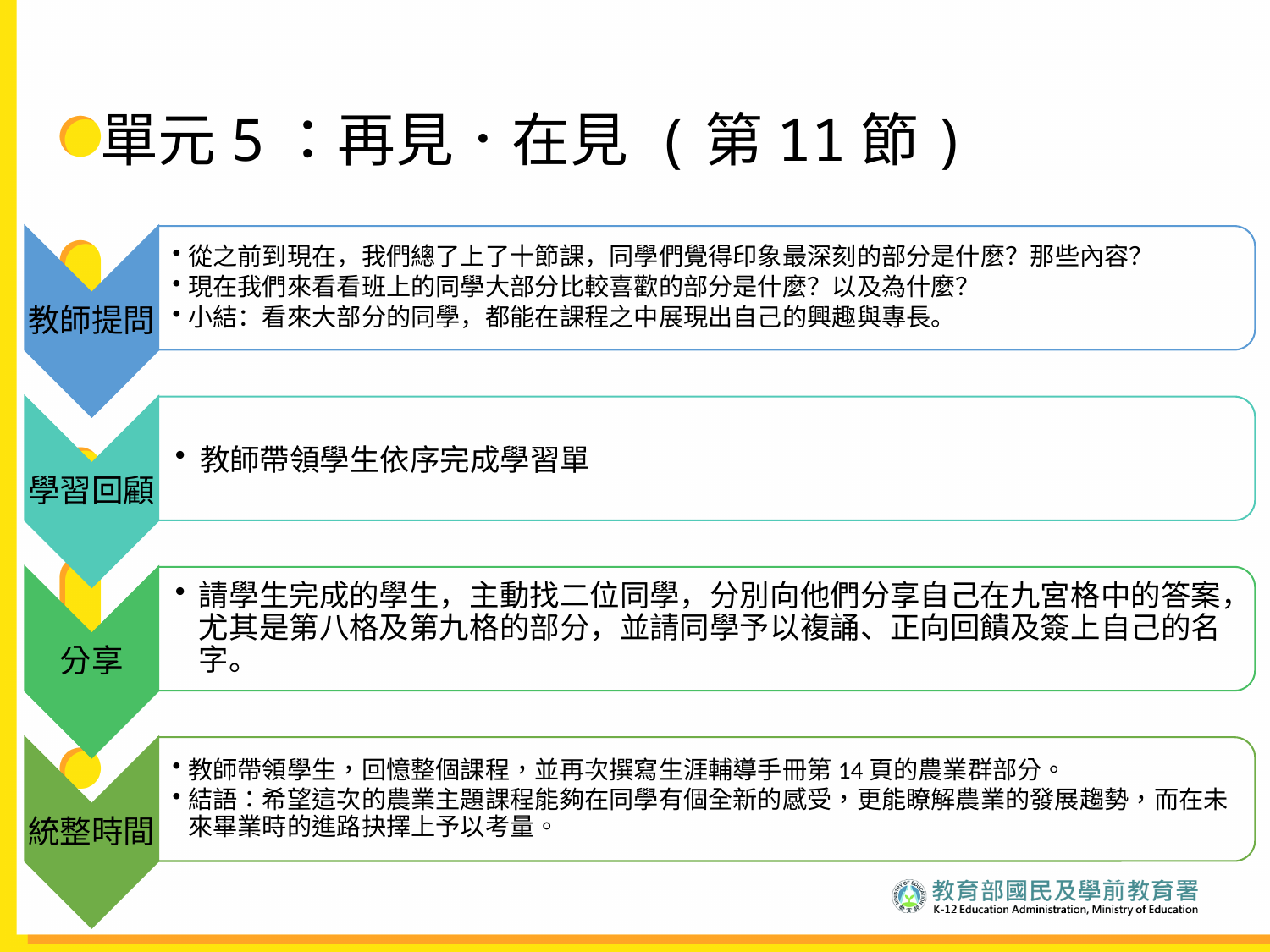

# 單元5：再見．在見 (第11節)
教師提問
從之前到現在，我們總了上了十節課，同學們覺得印象最深刻的部分是什麼？那些內容？
現在我們來看看班上的同學大部分比較喜歡的部分是什麼？以及為什麼？
小結：看來大部分的同學，都能在課程之中展現出自己的興趣與專長。
學習回顧
 教師帶領學生依序完成學習單
分享
請學生完成的學生，主動找二位同學，分別向他們分享自己在九宮格中的答案，尤其是第八格及第九格的部分，並請同學予以複誦、正向回饋及簽上自己的名字。
統整時間
教師帶領學生，回憶整個課程，並再次撰寫生涯輔導手冊第14頁的農業群部分。
結語：希望這次的農業主題課程能夠在同學有個全新的感受，更能瞭解農業的發展趨勢，而在未來畢業時的進路抉擇上予以考量。